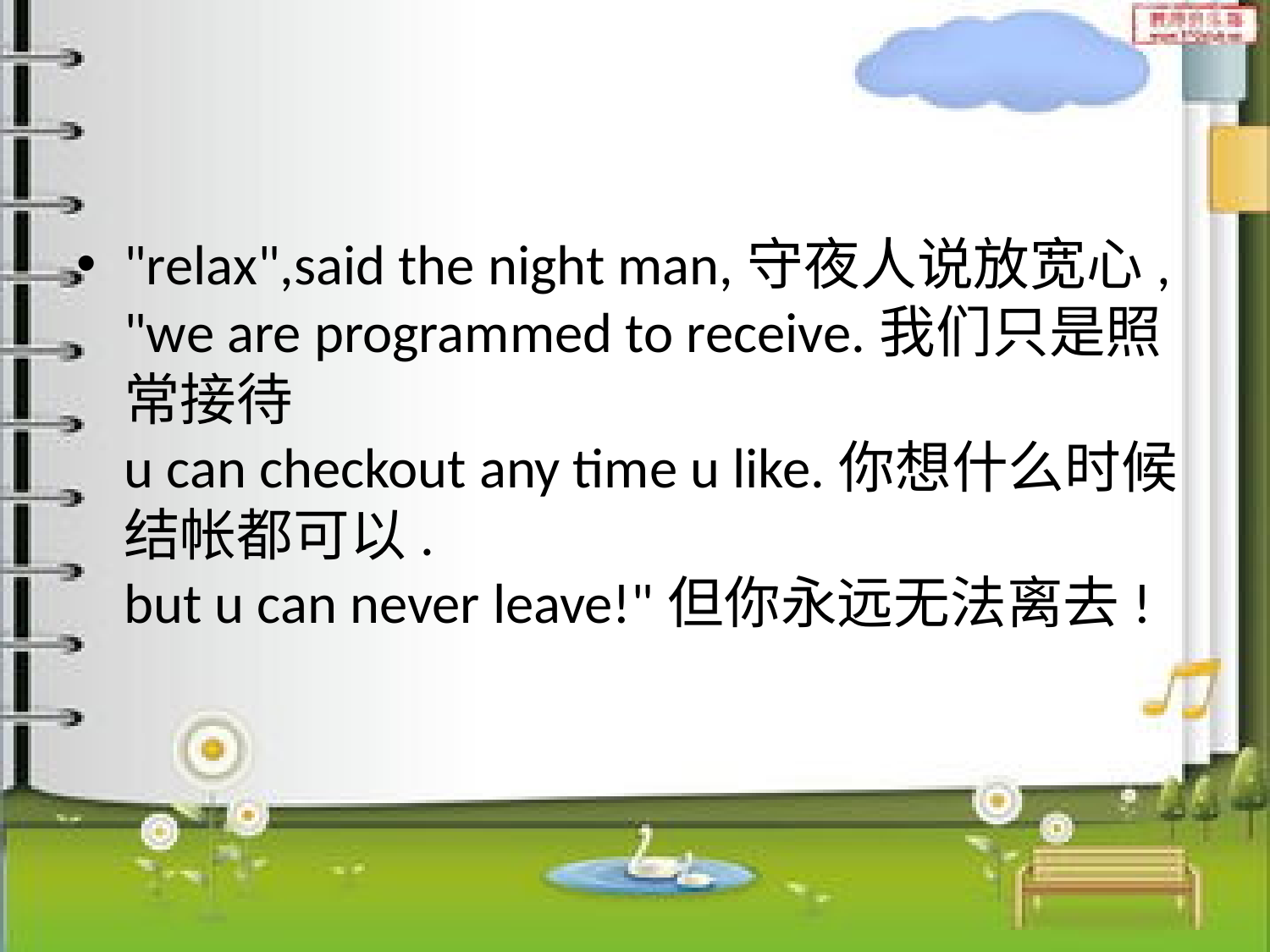

"relax",said the night man,守夜人说放宽心,
"we are programmed to receive.我们只是照常接待
u can checkout any time u like.你想什么时候结帐都可以.
but u can never leave!"但你永远无法离去!